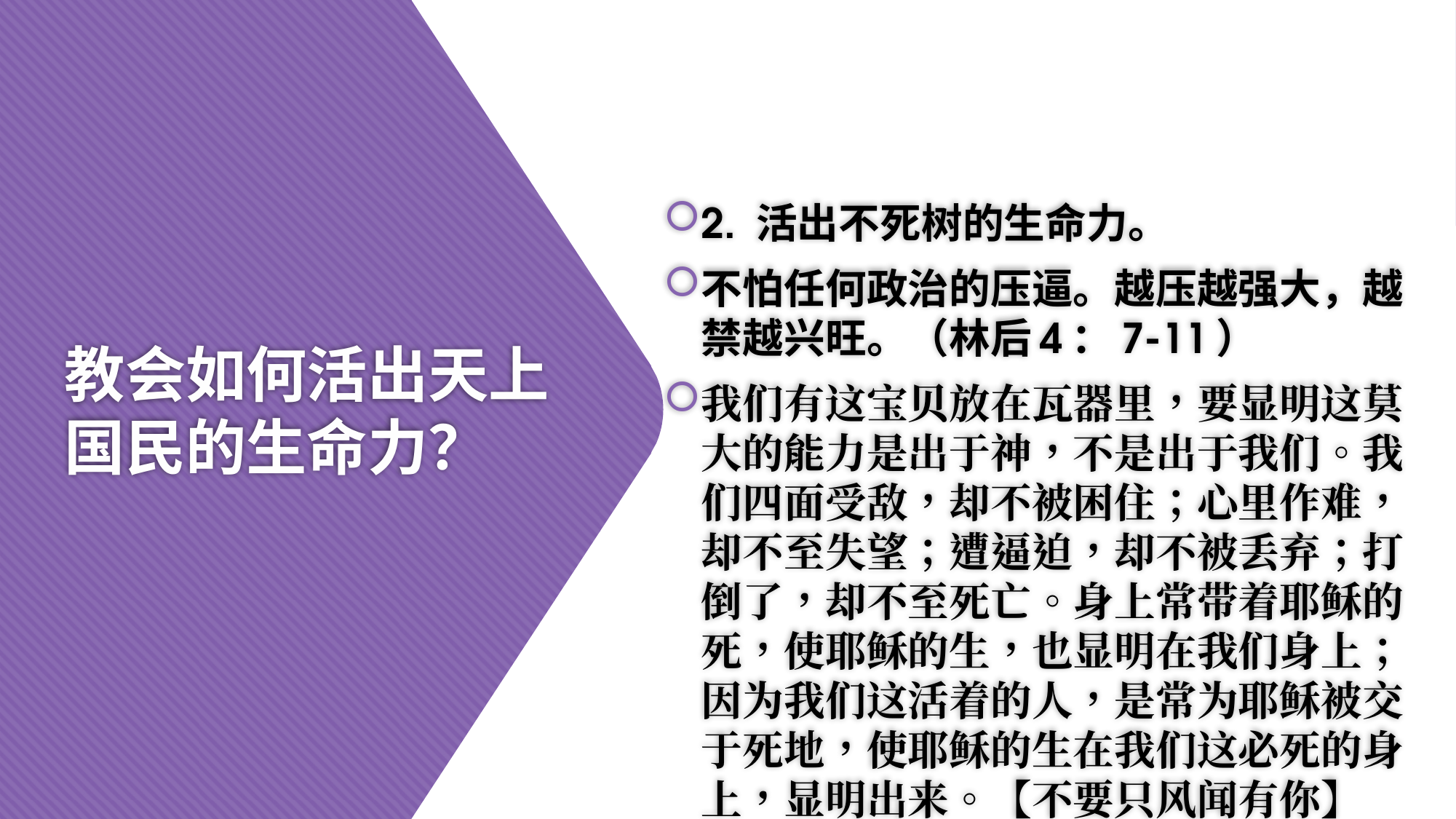

2. 活出不死树的生命力。
不怕任何政治的压逼。越压越强大，越禁越兴旺。（林后4：7-11）
我们有这宝贝放在瓦器里，要显明这莫大的能力是出于神，不是出于我们。我们四面受敌，却不被困住；心里作难，却不至失望；遭逼迫，却不被丢弃；打倒了，却不至死亡。身上常带着耶稣的死，使耶稣的生，也显明在我们身上；因为我们这活着的人，是常为耶稣被交于死地，使耶稣的生在我们这必死的身上，显明出来。【不要只风闻有你】

# 教会如何活出天上国民的生命力？